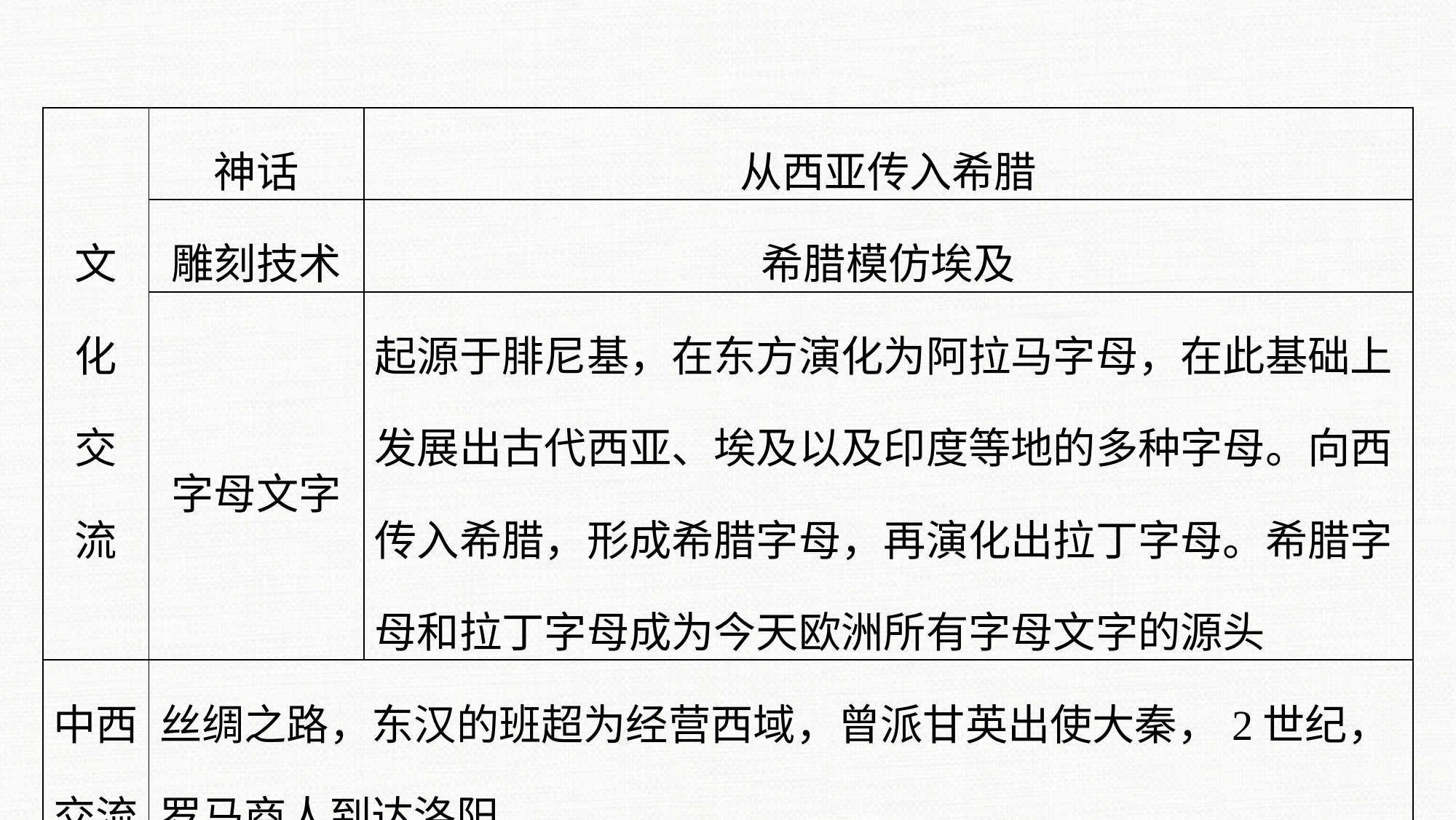

| 文 化 交 流 | 神话 | 从西亚传入希腊 |
| --- | --- | --- |
|  | 雕刻技术 | 希腊模仿埃及 |
|  | 字母文字 | 起源于腓尼基，在东方演化为阿拉马字母，在此基础上发展出古代西亚、埃及以及印度等地的多种字母。向西传入希腊，形成希腊字母，再演化出拉丁字母。希腊字母和拉丁字母成为今天欧洲所有字母文字的源头 |
| 中西交流 | 丝绸之路，东汉的班超为经营西域，曾派甘英出使大秦，2世纪，罗马商人到达洛阳 |  |